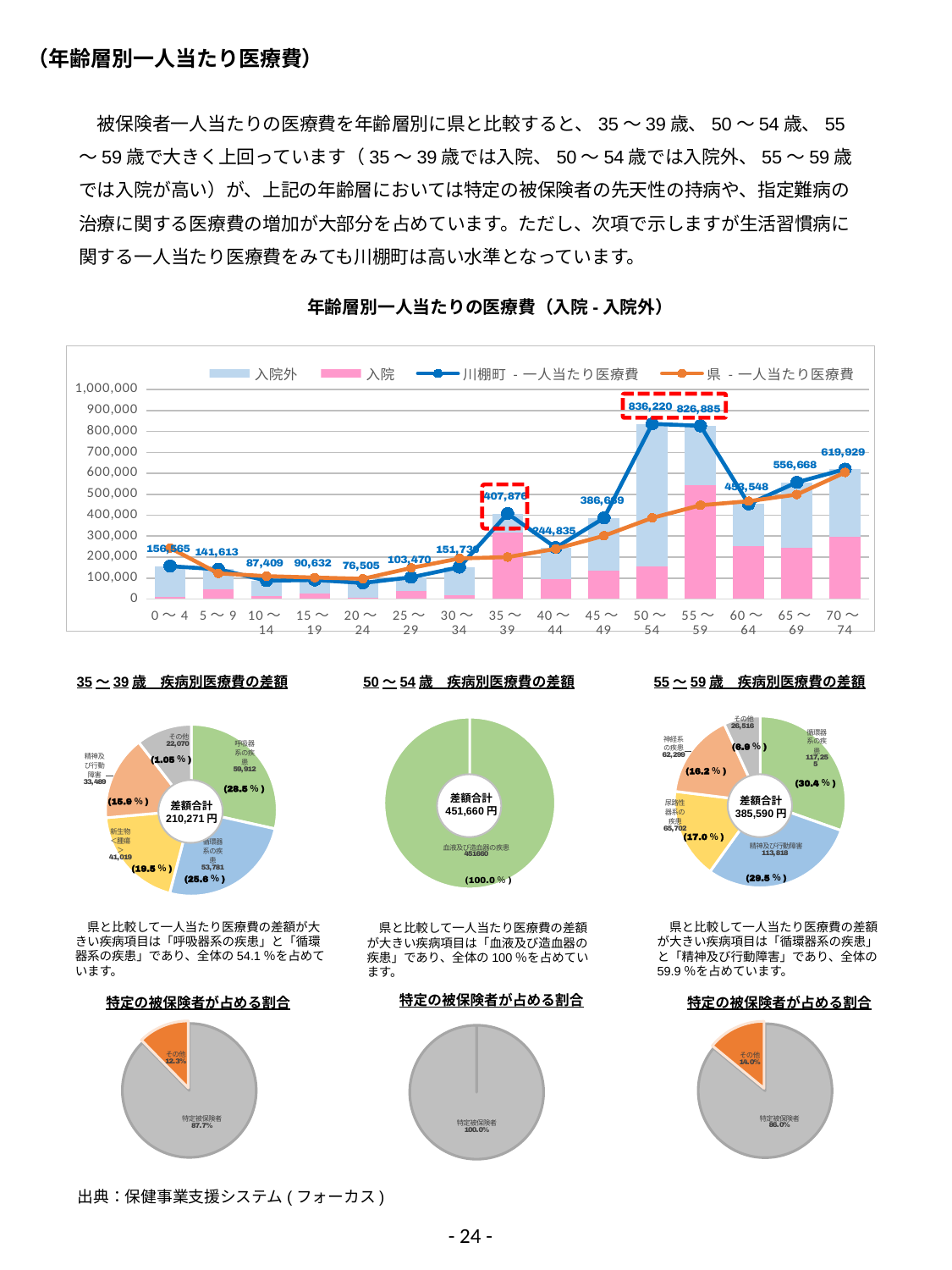

（年齢層別一人当たり医療費）
　被保険者一人当たりの医療費を年齢層別に県と比較すると、35～39歳、50～54歳、55～59歳で大きく上回っています（35～39歳では入院、50～54歳では入院外、55～59歳では入院が高い）が、上記の年齢層においては特定の被保険者の先天性の持病や、指定難病の治療に関する医療費の増加が大部分を占めています。ただし、次項で示しますが生活習慣病に関する一人当たり医療費をみても川棚町は高い水準となっています。
年齢層別一人当たりの医療費（入院-入院外）

### Chart

| Category | 入院 | 入院外 | 川棚町 - 一人当たり医療費 | 県 - 一人当たり医療費 |
|---|---|---|---|---|
| 0～4 | 11222.0 | 145343.0 | 156565.0 | 243609.0 |
| 5～9 | 46903.0 | 94710.0 | 141613.0 | 122192.0 |
| 10～14 | 14934.0 | 72475.0 | 87409.0 | 109138.0 |
| 15～19 | 26150.0 | 64482.0 | 90632.0 | 102239.0 |
| 20～24 | 5735.0 | 70770.0 | 76505.0 | 96267.0 |
| 25～29 | 36723.0 | 66747.0 | 103470.0 | 148221.0 |
| 30～34 | 18618.0 | 133112.0 | 151730.0 | 193549.0 |
| 35～39 | 316695.0 | 91181.0 | 407876.0 | 199993.0 |
| 40～44 | 95623.0 | 149212.0 | 244835.0 | 239542.0 |
| 45～49 | 134709.0 | 251960.0 | 386669.0 | 301665.0 |
| 50～54 | 154497.0 | 681723.0 | 836220.0 | 387211.0 |
| 55～59 | 543445.0 | 283440.0 | 826885.0 | 447545.0 |
| 60～64 | 251576.0 | 201972.0 | 453548.0 | 466853.0 |
| 65～69 | 243854.0 | 312814.0 | 556668.0 | 498773.0 |
| 70～74 | 296990.0 | 322939.0 | 619929.0 | 604206.0 |

### Chart

| Category | 差異 |
|---|---|
| 呼吸器系の疾患 | 59912.0 |
| 循環器系の疾患 | 53781.0 |
| 新生物＜腫瘍＞ | 41019.0 |
| 精神及び行動障害 | 33489.0 |
| その他 | 22070.0 |

### Chart

| Category | 差異 |
|---|---|
| 血液及び造血器の疾患 | 451660.0 |
| 皮膚組織の疾患 | None |
| 筋骨格系疾患 | None |
| 精神及び行動障害 | None |
| その他 | 0.0 |

### Chart

| Category | 差異 |
|---|---|
| 循環器系の疾患 | 117255.0 |
| 精神及び行動障害 | 113818.0 |
| 尿路性器系の疾患 | 65702.0 |
| 神経系の疾患 | 62299.0 |
| その他 | 26516.0 |
35～39歳　疾病別医療費の差額
50～54歳　疾病別医療費の差額
55～59歳　疾病別医療費の差額
(6.9％)
(1.05％)
(16.2％)
(30.4％)

(28.5％)

差額合計
451,660円
差額合計
385,590円
(15.9％)
差額合計
210,271円
(17.0％)
(19.5％)
(29.5％)
(25.6％)
(100.0％)
　県と比較して一人当たり医療費の差額が大きい疾病項目は「呼吸器系の疾患」と「循環器系の疾患」であり、全体の54.1％を占めています。
　県と比較して一人当たり医療費の差額が大きい疾病項目は「循環器系の疾患」と「精神及び行動障害」であり、全体の59.9％を占めています。
　県と比較して一人当たり医療費の差額が大きい疾病項目は「血液及び造血器の疾患」であり、全体の100％を占めています。
特定の被保険者が占める割合
特定の被保険者が占める割合
特定の被保険者が占める割合

### Chart

| Category | 費用割合 |
|---|---|
| 特定被保険者 | 0.8766211222660282 |
| その他 | 0.12337887773397188 |

### Chart

| Category | 費用割合 |
|---|---|
| 特定被保険者 | 0.8596125418190306 |
| その他 | 0.14038745818096943 |

### Chart

| Category | 費用割合 |
|---|---|
| 特定被保険者 | 1.0 |
| その他 | 0.0 |
出典：保健事業支援システム(フォーカス)
- 24 -